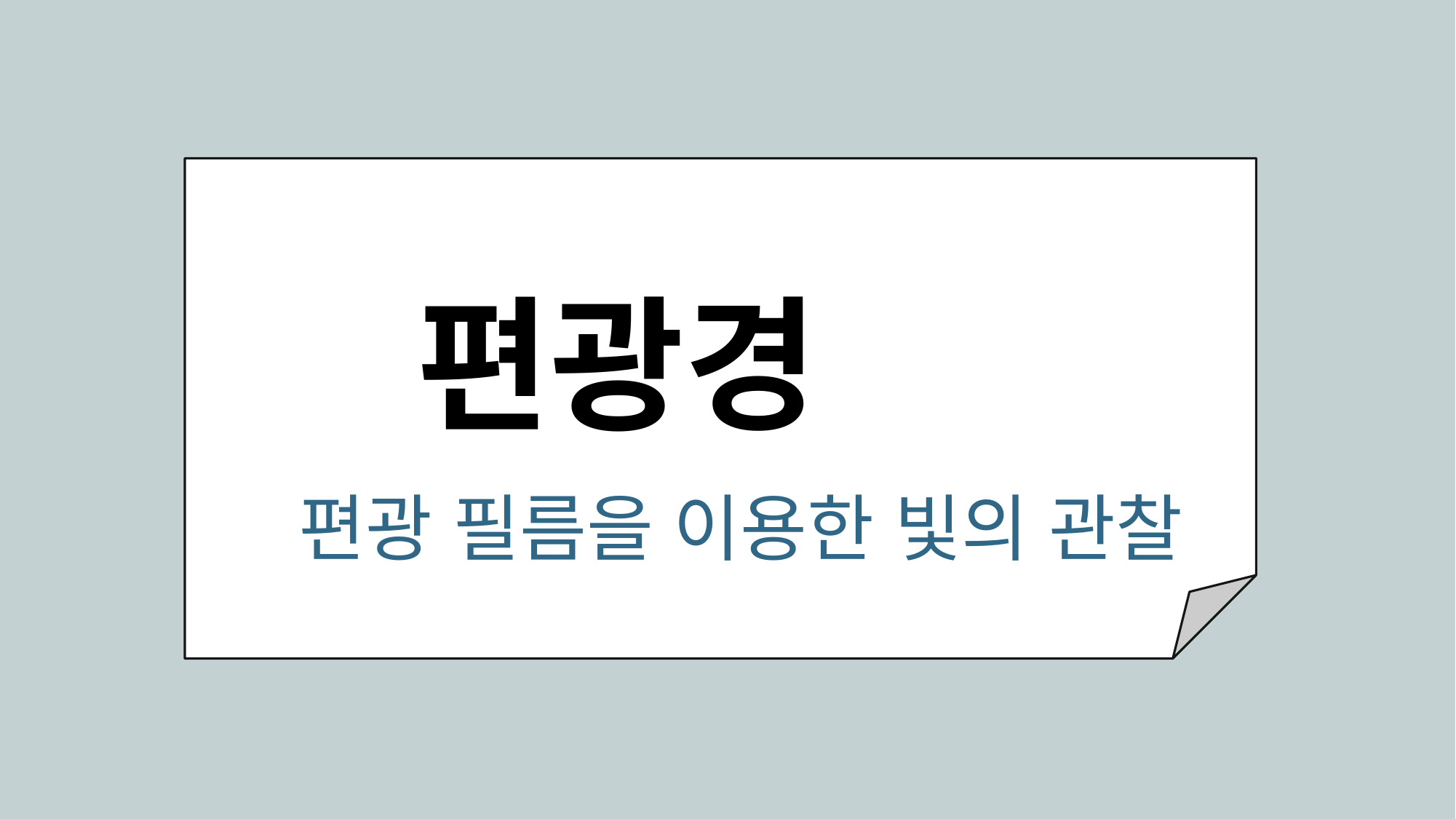

# 편광경

 편광 필름을 이용한 빛의 관찰